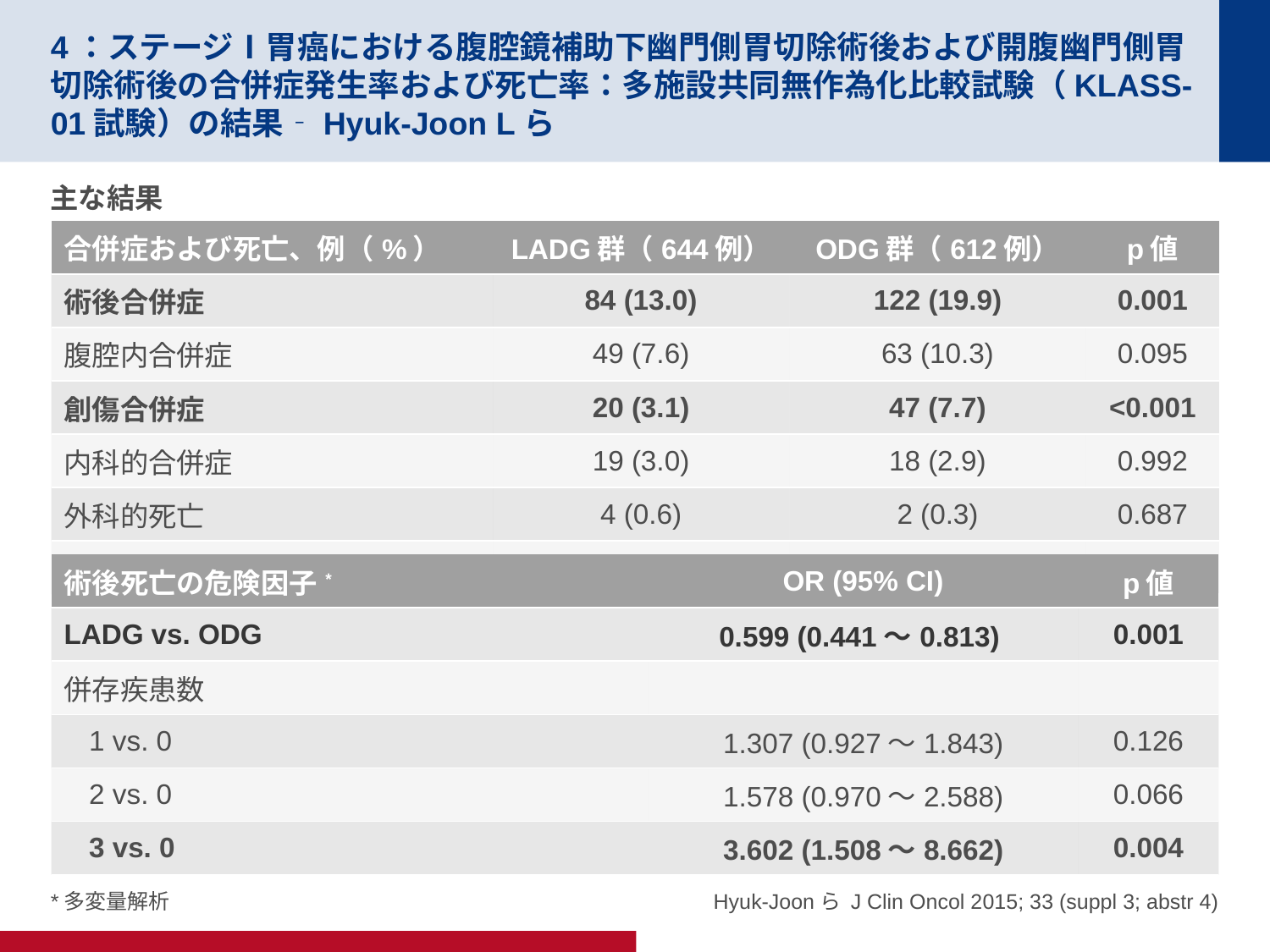

# 4：ステージⅠ胃癌における腹腔鏡補助下幽門側胃切除術後および開腹幽門側胃切除術後の合併症発生率および死亡率：多施設共同無作為化比較試験（KLASS-01試験）の結果‐Hyuk-Joon Lら
主な結果
| 合併症および死亡、例（%） | LADG群（644例） | ODG群（612例） | p値 |
| --- | --- | --- | --- |
| 術後合併症 | 84 (13.0) | 122 (19.9) | 0.001 |
| 腹腔内合併症 | 49 (7.6) | 63 (10.3) | 0.095 |
| 創傷合併症 | 20 (3.1) | 47 (7.7) | <0.001 |
| 内科的合併症 | 19 (3.0) | 18 (2.9) | 0.992 |
| 外科的死亡 | 4 (0.6) | 2 (0.3) | 0.687 |
| 再手術 | 8 (1.2) | 9 (1.5) | 0.726 |
| 術後死亡の危険因子\* | OR (95% CI) | p値 |
| --- | --- | --- |
| LADG vs. ODG | 0.599 (0.441～0.813) | 0.001 |
| 併存疾患数 |  |  |
| 1 vs. 0 | 1.307 (0.927～1.843) | 0.126 |
| 2 vs. 0 | 1.578 (0.970～2.588) | 0.066 |
| 3 vs. 0 | 3.602 (1.508～8.662) | 0.004 |
*多変量解析
Hyuk-Joonら J Clin Oncol 2015; 33 (suppl 3; abstr 4)